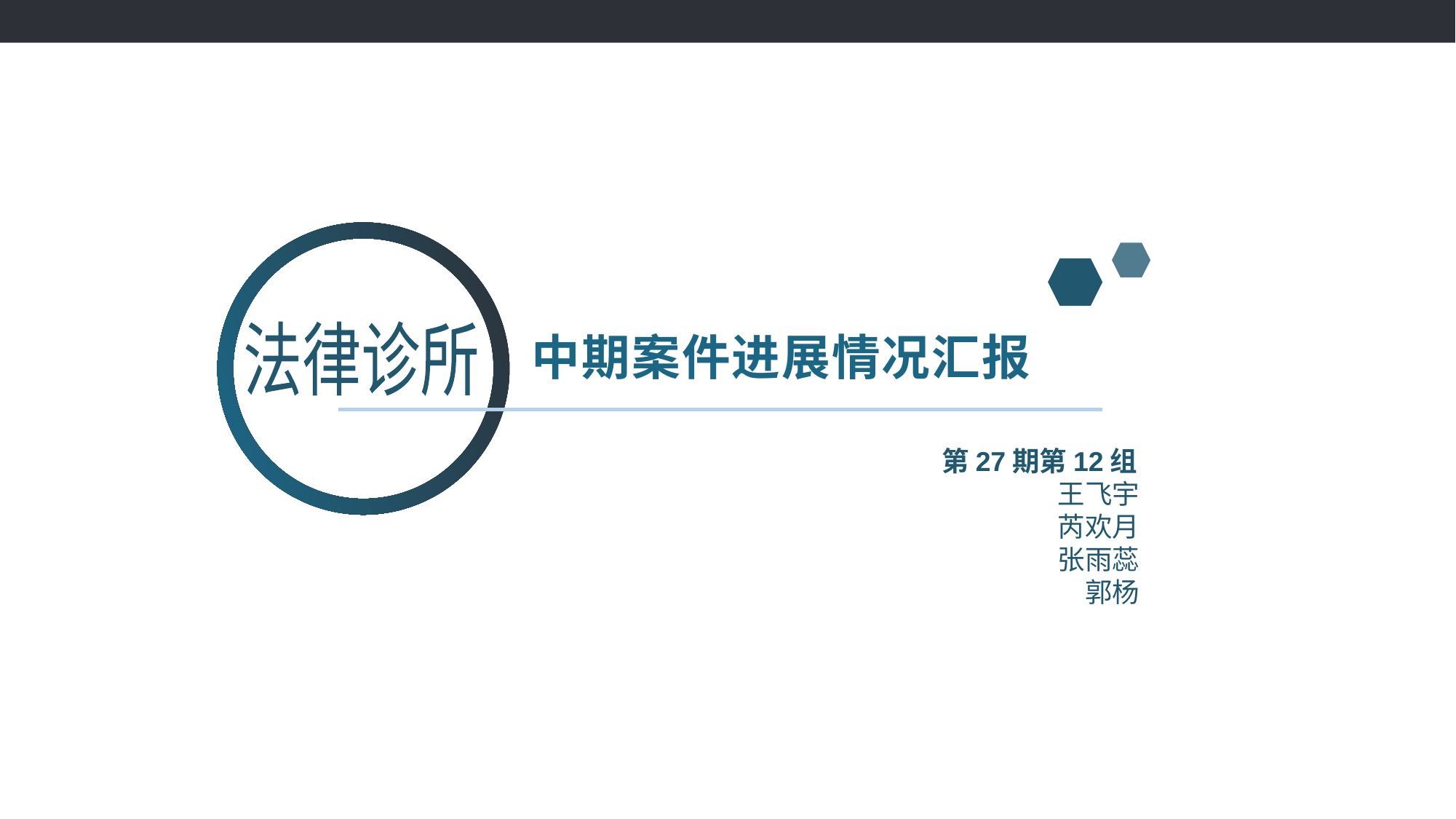

法律诊所

中期案件进展情况汇报

第27期第12组
王飞宇
芮欢月
张雨蕊
郭杨